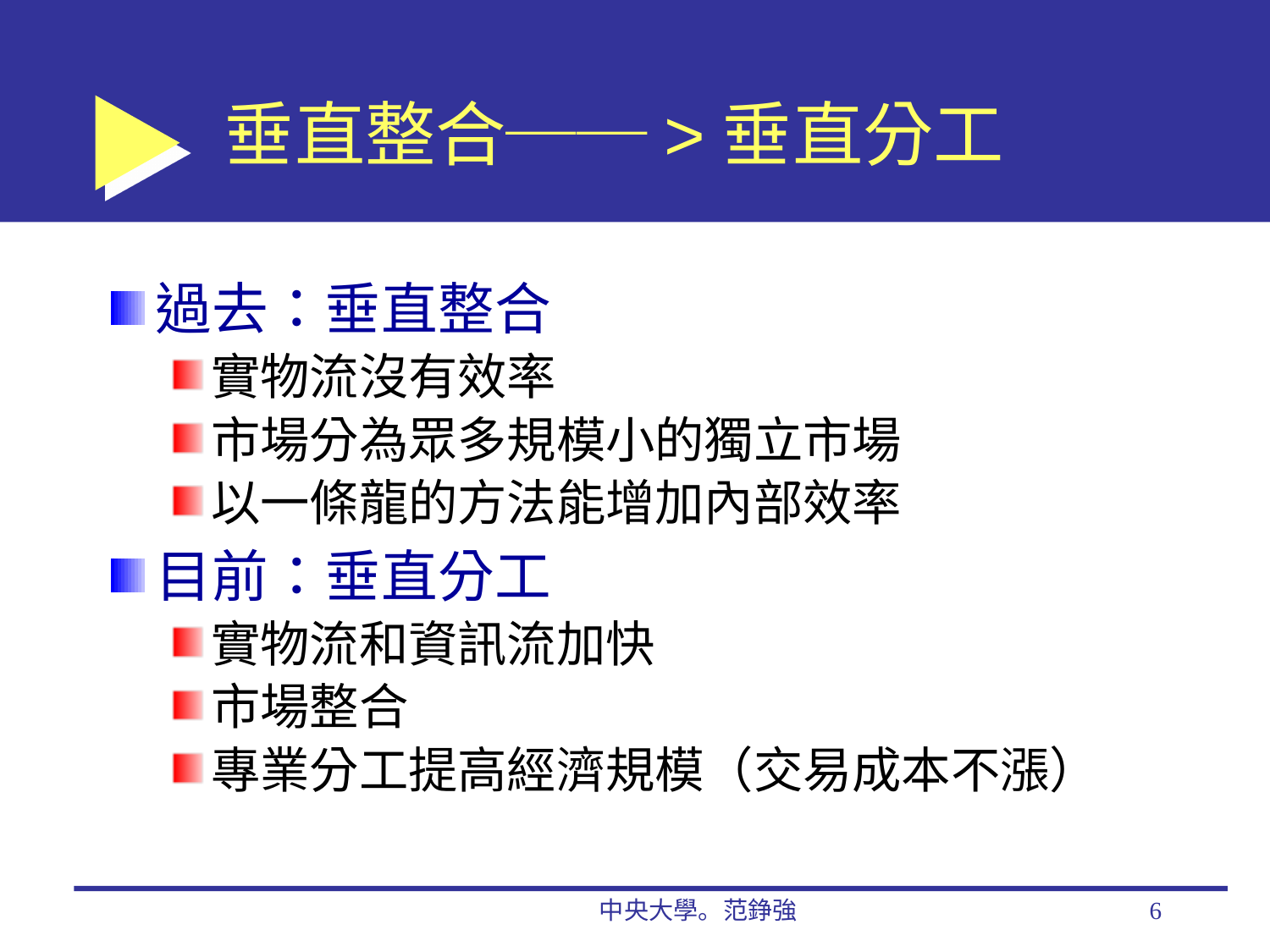

# 垂直整合──>垂直分工
過去：垂直整合
實物流沒有效率
市場分為眾多規模小的獨立市場
以一條龍的方法能增加內部效率
目前：垂直分工
實物流和資訊流加快
市場整合
專業分工提高經濟規模（交易成本不漲）
中央大學。范錚強
6